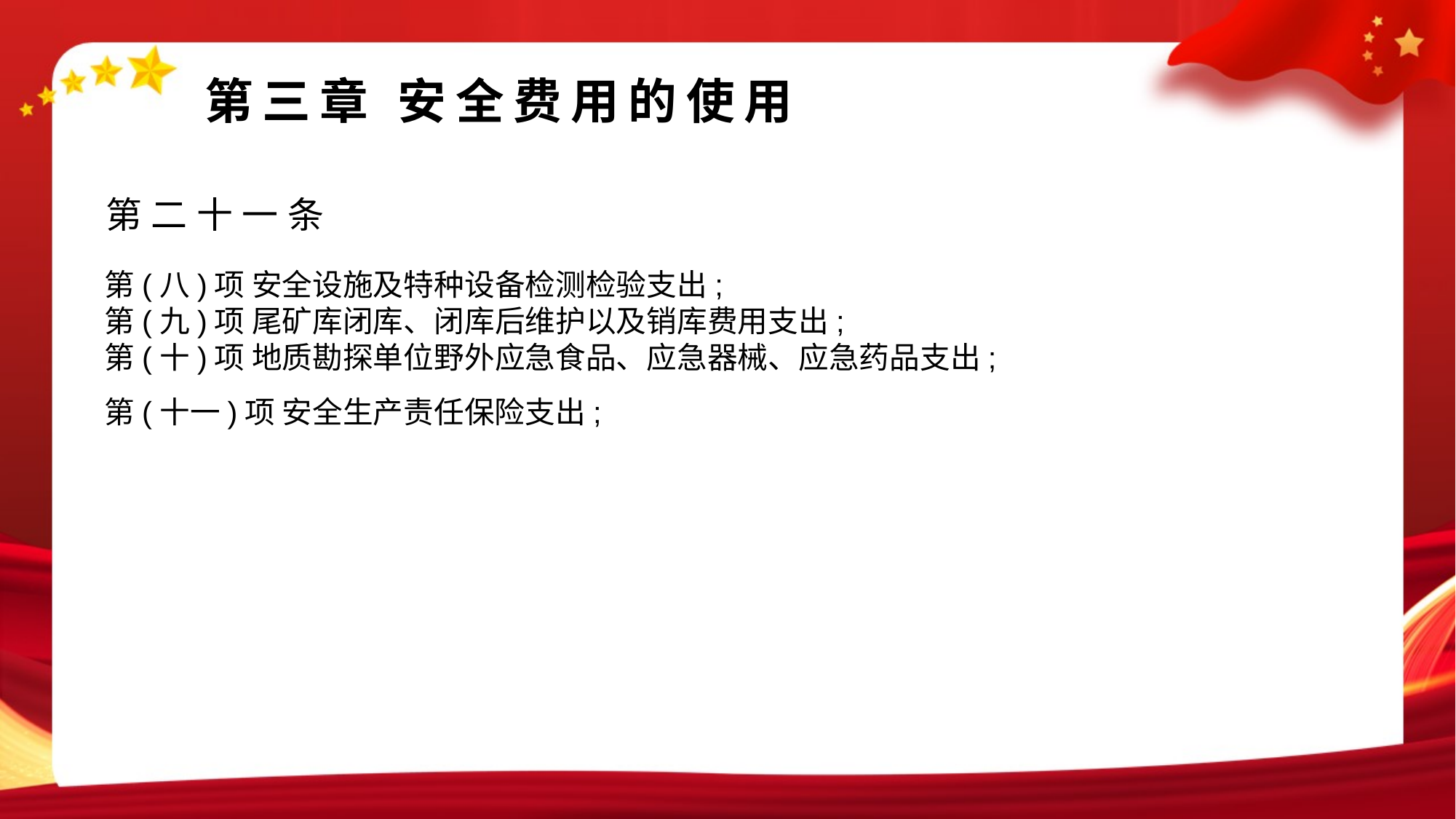

第三章 安全费用的使用
第二十一条
第(八)项 安全设施及特种设备检测检验支出;
第(九)项 尾矿库闭库、闭库后维护以及销库费用支出;
第(十)项 地质勘探单位野外应急食品、应急器械、应急药品支出;
第(十一)项 安全生产责任保险支出;